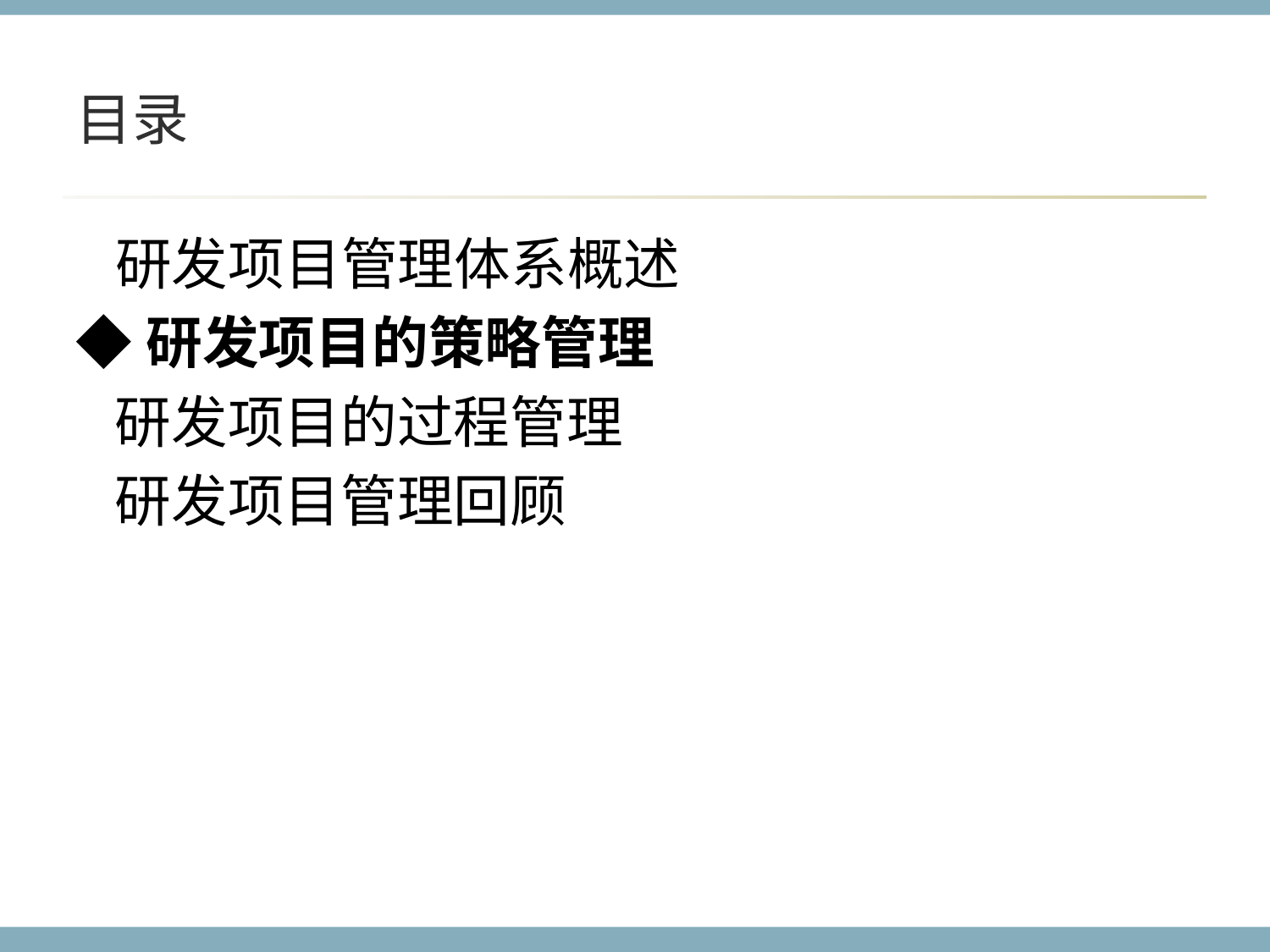

# 目录
  研发项目管理体系概述
◆研发项目的策略管理
  研发项目的过程管理
  研发项目管理回顾